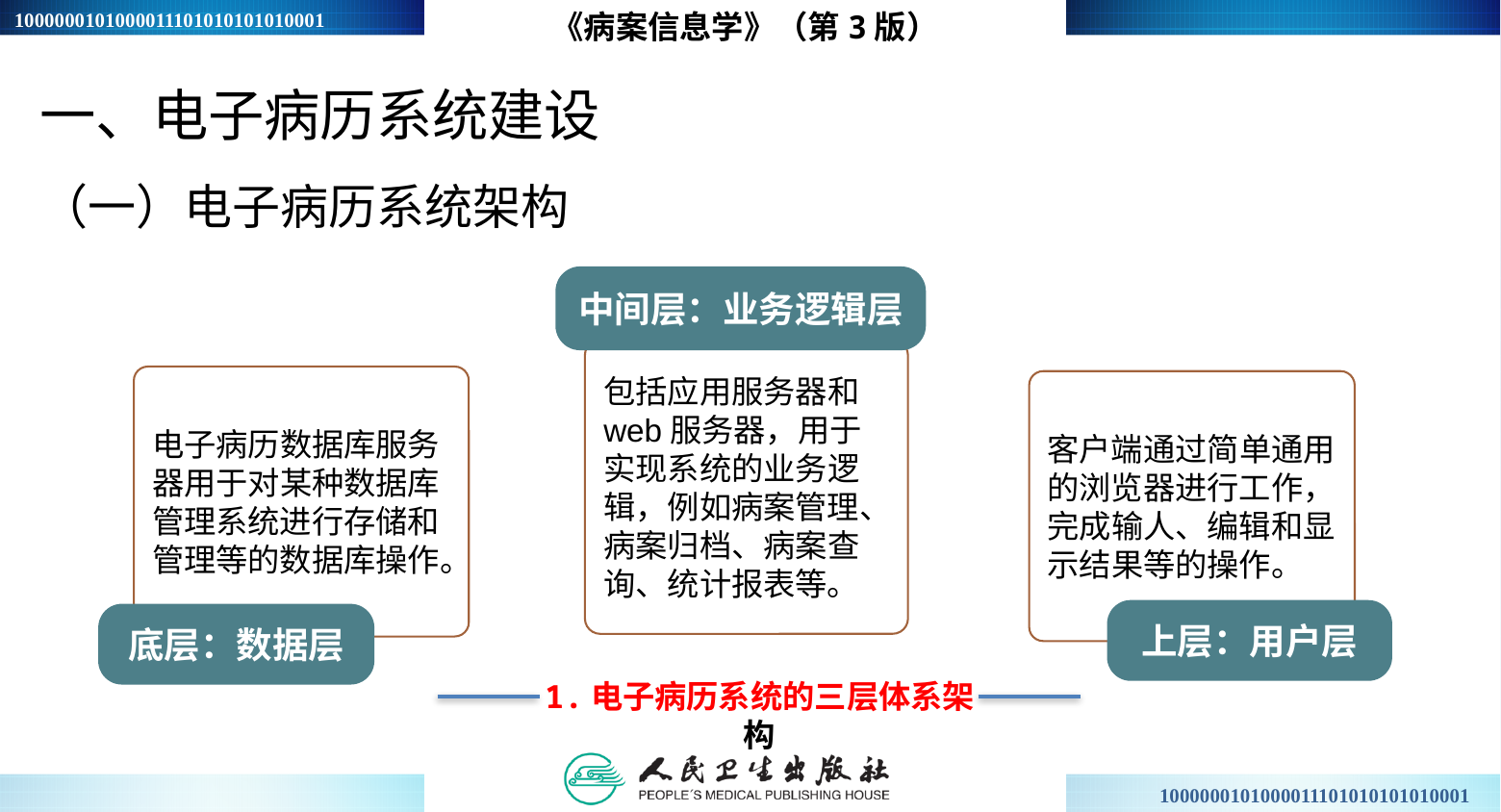

《病案信息学》（第3版）
一、电子病历系统建设
（一）电子病历系统架构
中间层：业务逻辑层
包括应用服务器和web服务器，用于实现系统的业务逻辑，例如病案管理、病案归档、病案查询、统计报表等。
电子病历数据库服务器用于对某种数据库管理系统进行存储和管理等的数据库操作。
底层：数据层
客户端通过简单通用的浏览器进行工作，完成输人、编辑和显示结果等的操作。
上层：用户层
1.电子病历系统的三层体系架构